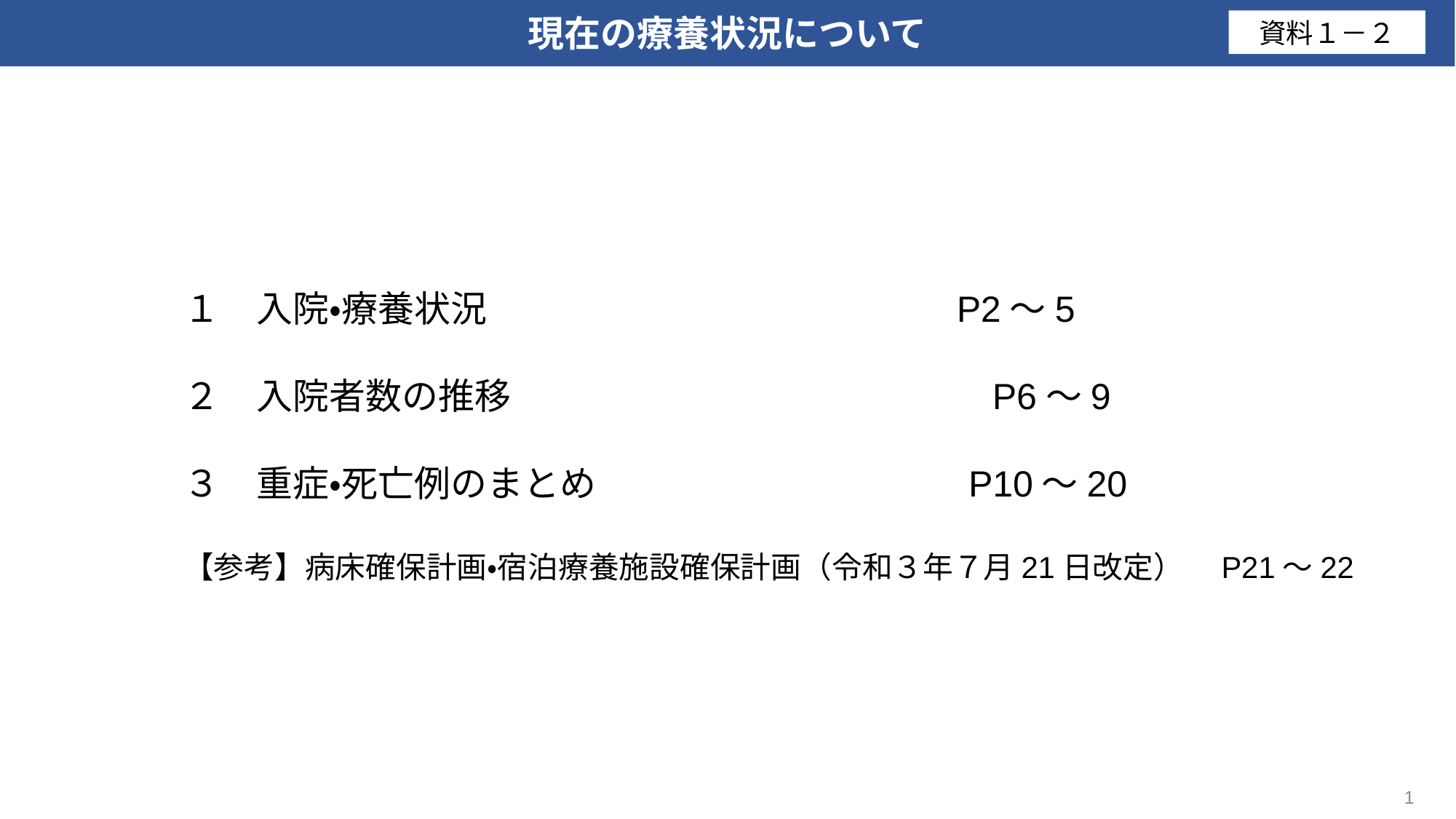

現在の療養状況について
資料１－２
１　入院・療養状況　　　　　　　　   　　　　P2～5

２　入院者数の推移　　　　　　　　　　　　　P6～9

３　重症・死亡例のまとめ　　　　　　　　　　P10～20

【参考】病床確保計画・宿泊療養施設確保計画（令和３年７月21日改定）　P21～22
1